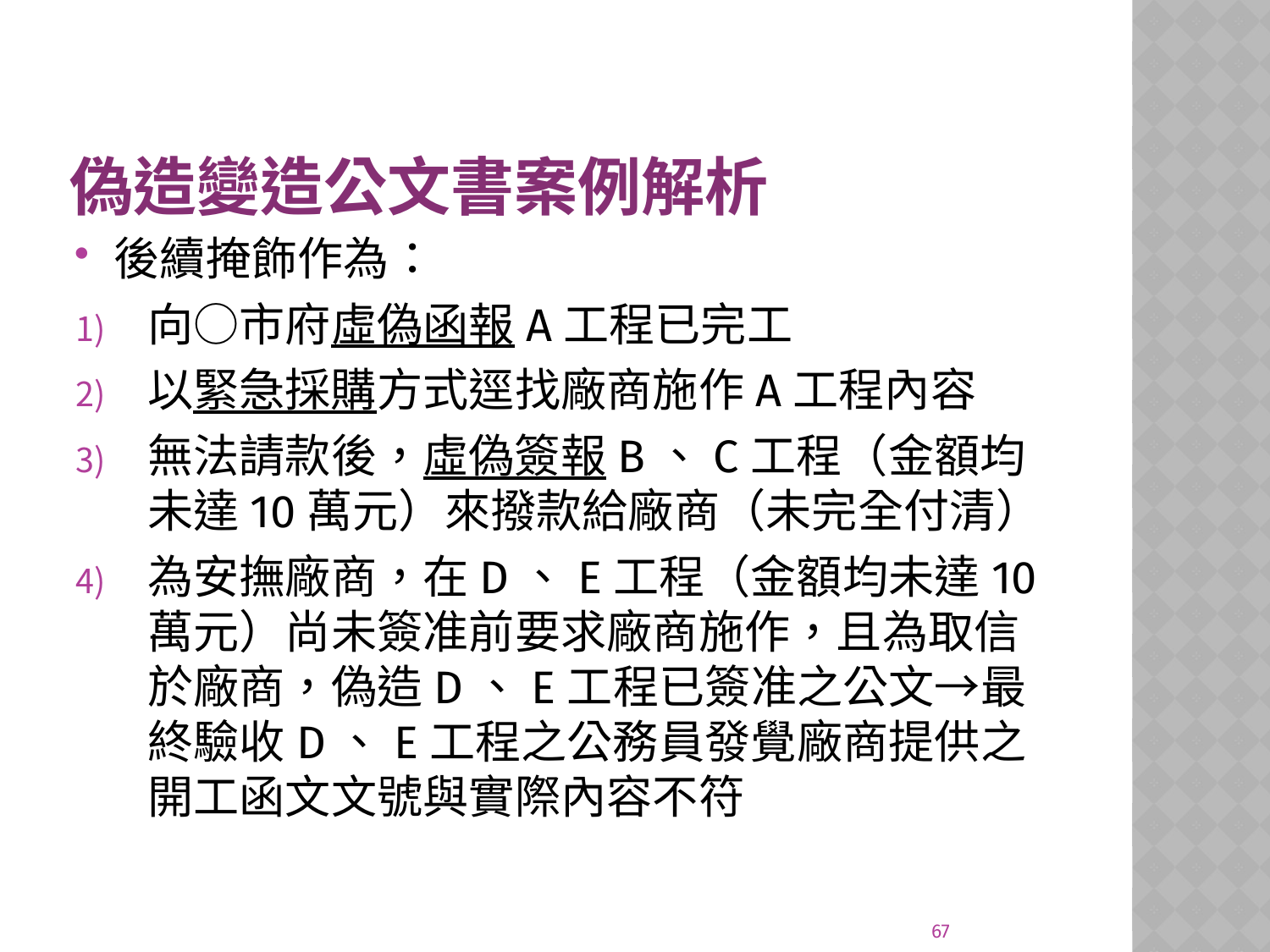

# 偽造變造公文書案例解析
後續掩飾作為：
向○市府虛偽函報A工程已完工
以緊急採購方式逕找廠商施作A工程內容
無法請款後，虛偽簽報B、C工程（金額均未達10萬元）來撥款給廠商（未完全付清）
為安撫廠商，在D、E工程（金額均未達10萬元）尚未簽准前要求廠商施作，且為取信於廠商，偽造D、E工程已簽准之公文→最終驗收D、E工程之公務員發覺廠商提供之開工函文文號與實際內容不符
67